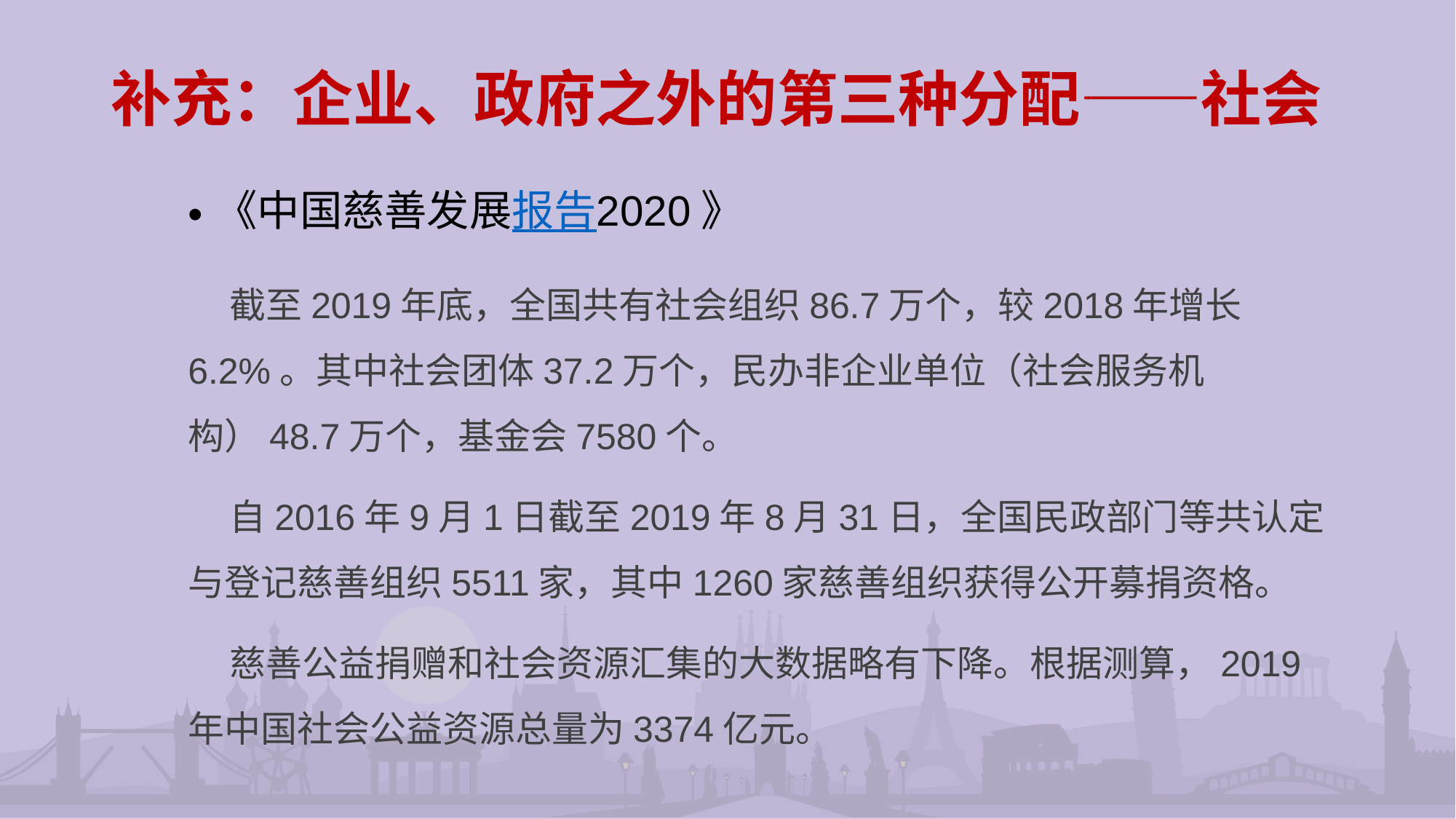

# 补充：企业、政府之外的第三种分配——社会
《中国慈善发展报告2020》
    截至2019年底，全国共有社会组织86.7万个，较2018年增长6.2%。其中社会团体37.2万个，民办非企业单位（社会服务机构）48.7万个，基金会7580个。
    自2016年9月1日截至2019年8月31日，全国民政部门等共认定与登记慈善组织5511家，其中1260家慈善组织获得公开募捐资格。
    慈善公益捐赠和社会资源汇集的大数据略有下降。根据测算，2019年中国社会公益资源总量为3374亿元。